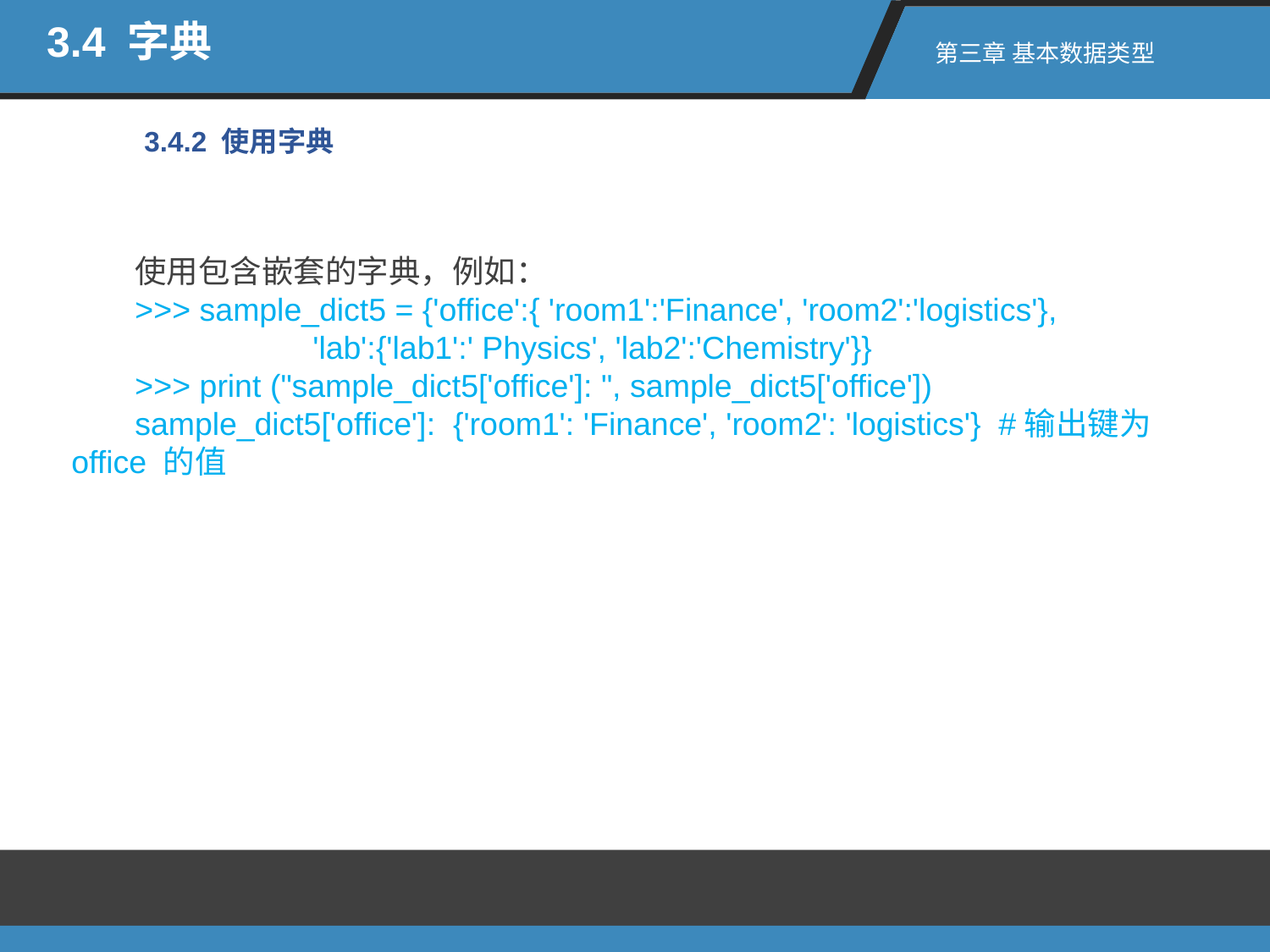

3.4 字典
第三章 基本数据类型
3.4.2 使用字典
使用包含嵌套的字典，例如：
>>> sample_dict5 = {'office':{ 'room1':'Finance', 'room2':'logistics'},
                    'lab':{'lab1':' Physics', 'lab2':'Chemistry'}}
>>> print ("sample_dict5['office']: ", sample_dict5['office'])
sample_dict5['office']:  {'room1': 'Finance', 'room2': 'logistics'}  #输出键为office 的值